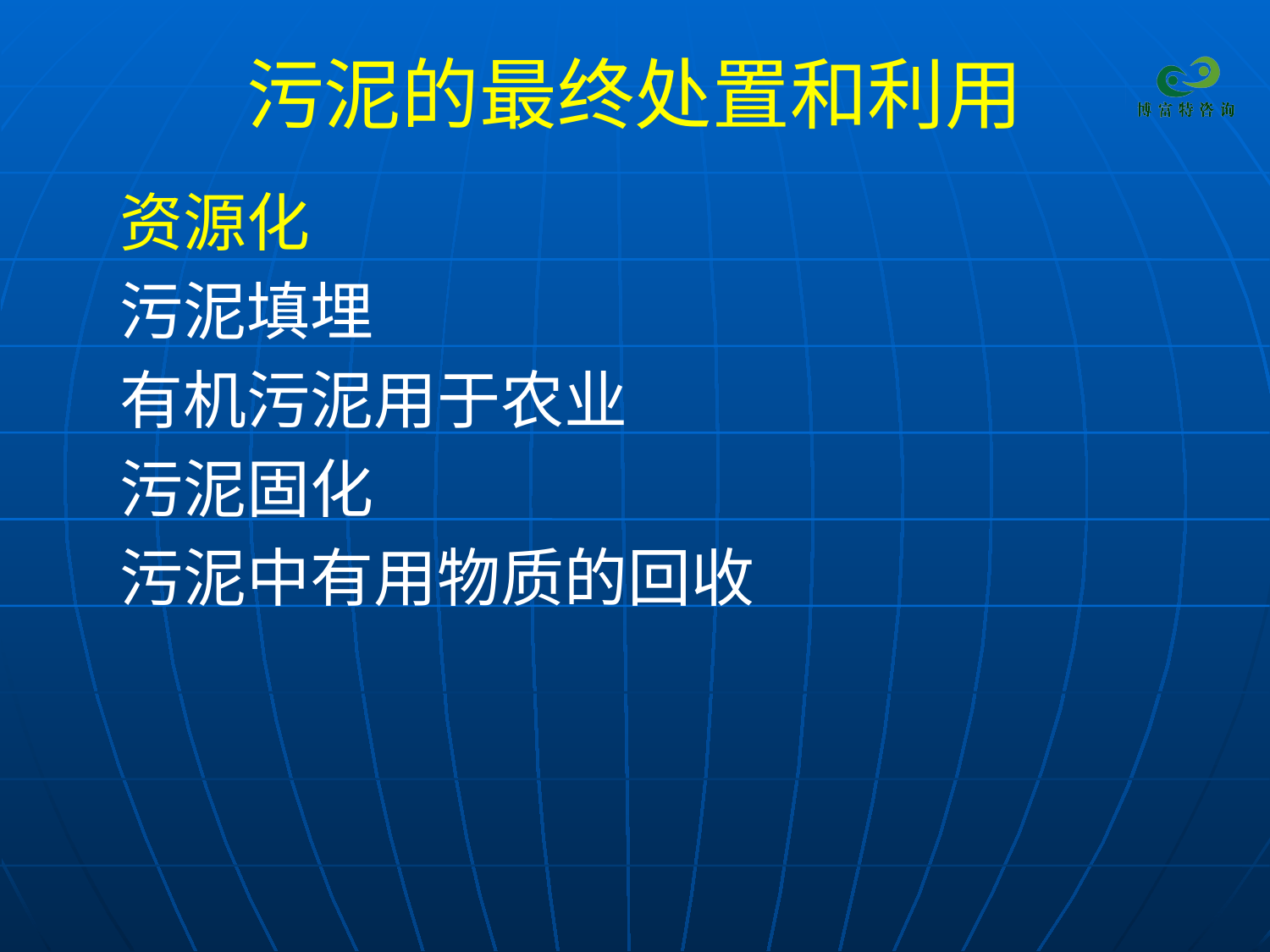

# 污泥的最终处置和利用
  资源化
  污泥填埋
  有机污泥用于农业
  污泥固化
  污泥中有用物质的回收